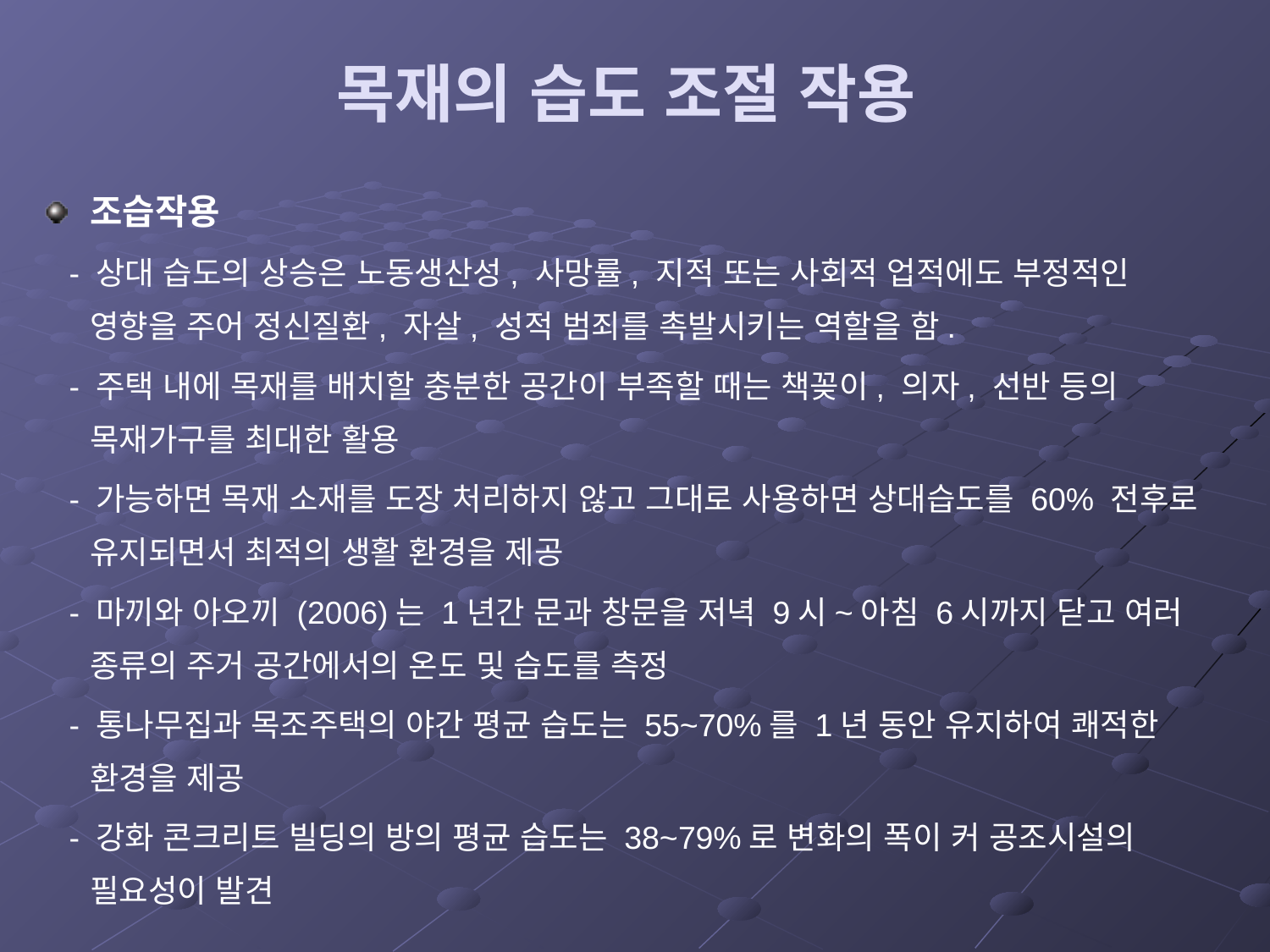

# 목재의 습도 조절 작용
조습작용
   - 상대 습도의 상승은 노동생산성, 사망률, 지적 또는 사회적 업적에도 부정적인 영향을 주어 정신질환, 자살, 성적 범죄를 촉발시키는 역할을 함.
   - 주택 내에 목재를 배치할 충분한 공간이 부족할 때는 책꽂이, 의자, 선반 등의 목재가구를 최대한 활용
   - 가능하면 목재 소재를 도장 처리하지 않고 그대로 사용하면 상대습도를 60% 전후로 유지되면서 최적의 생활 환경을 제공
   - 마끼와 아오끼 (2006)는 1년간 문과 창문을 저녁 9시~아침 6시까지 닫고 여러 종류의 주거 공간에서의 온도 및 습도를 측정
   - 통나무집과 목조주택의 야간 평균 습도는 55~70%를 1년 동안 유지하여 쾌적한 환경을 제공
   - 강화 콘크리트 빌딩의 방의 평균 습도는 38~79%로 변화의 폭이 커 공조시설의 필요성이 발견